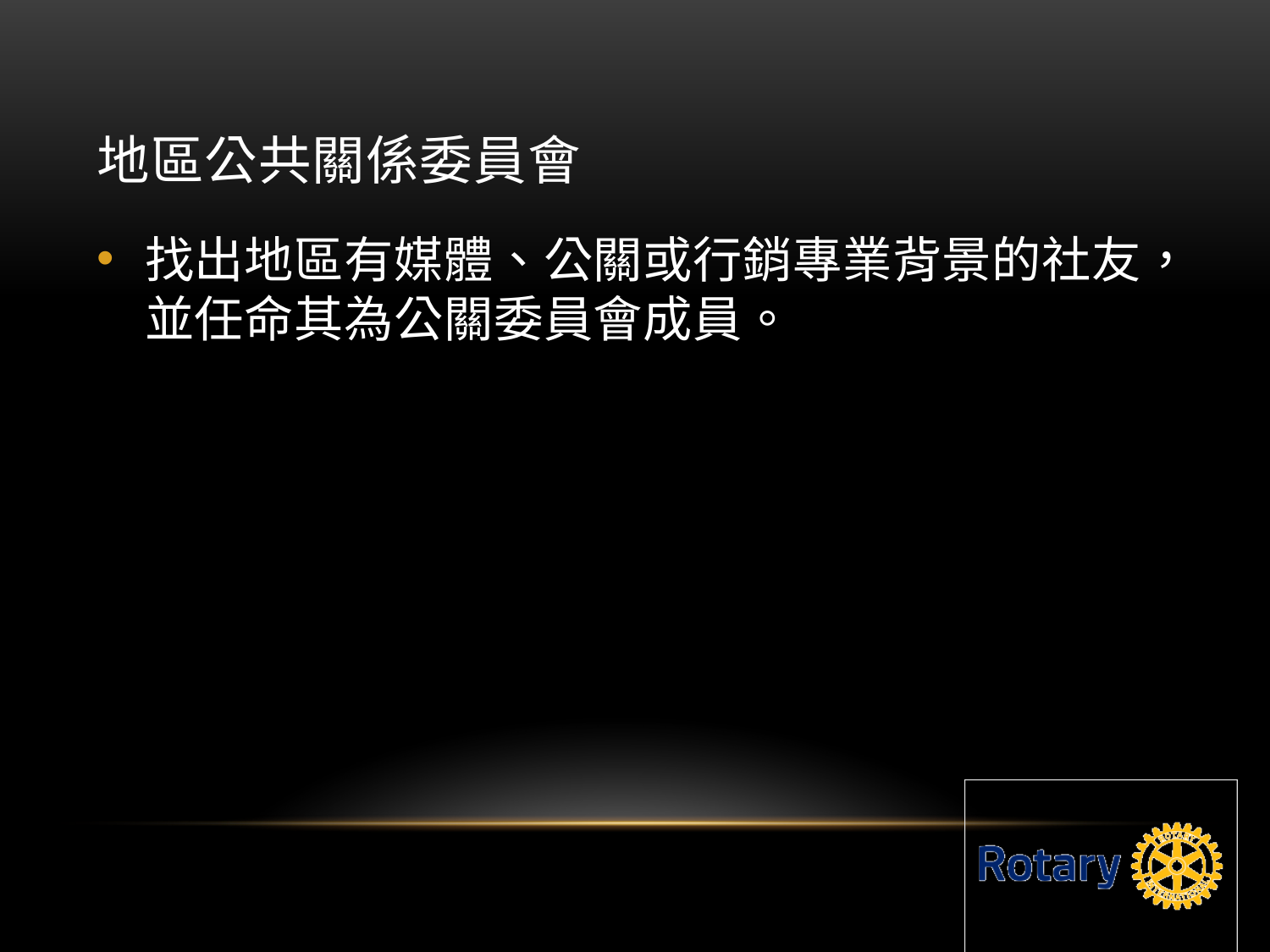

# 地區公共關係委員會
找出地區有媒體、公關或行銷專業背景的社友，並任命其為公關委員會成員。